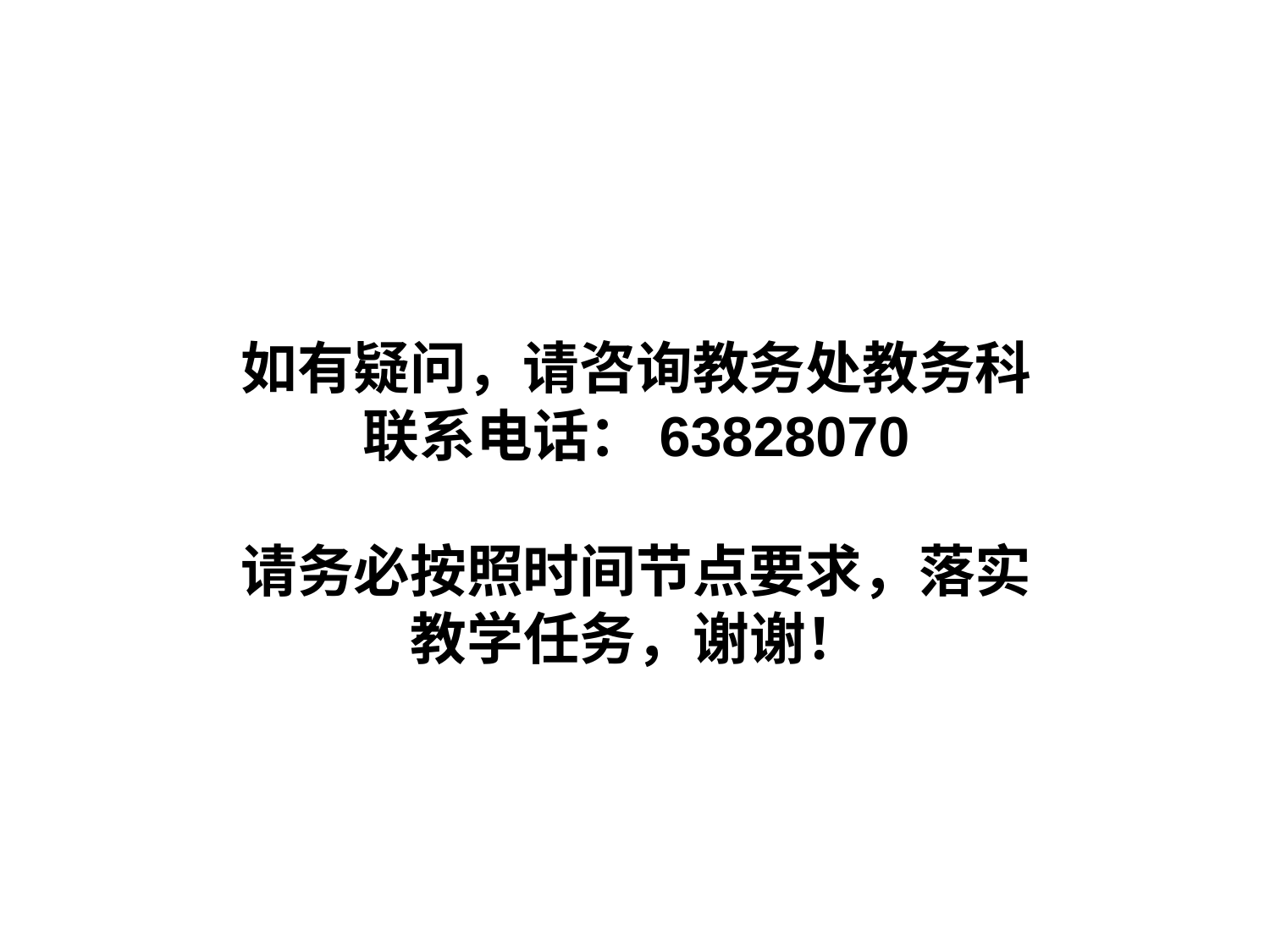

如有疑问，请咨询教务处教务科
联系电话：63828070

请务必按照时间节点要求，落实教学任务，谢谢！